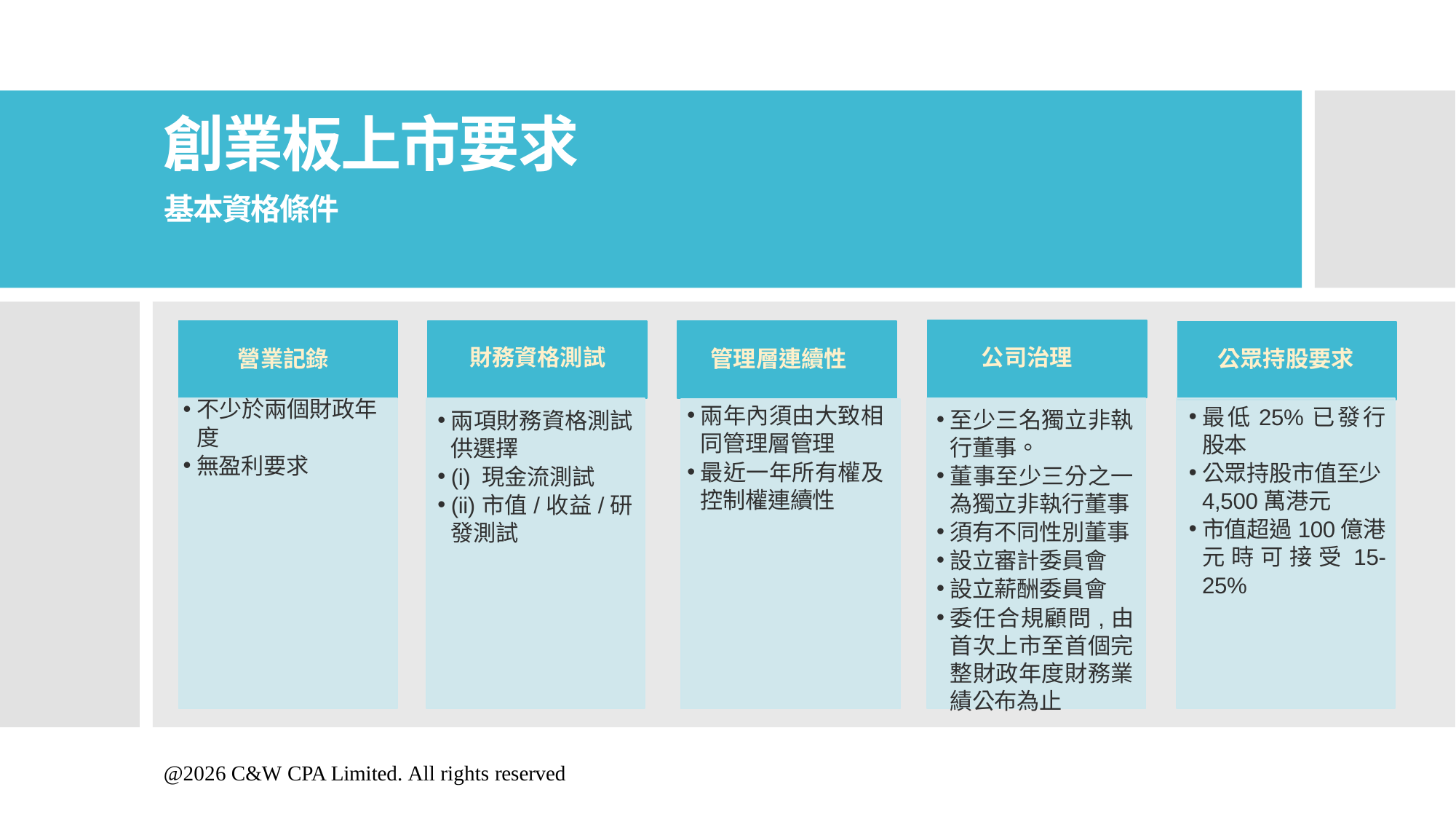

# 創業板上市要求
基本資格條件

財務資格測試
公司治理
營業記錄
管理層連續性
公眾持股要求

不少於兩個財政年度
無盈利要求

兩年內須由大致相同管理層管理
最近一年所有權及控制權連續性
最低25%已發行股本
公眾持股市值至少4,500萬港元
市值超過100億港元時可接受15-25%

兩項財務資格測試供選擇
(i) 現金流測試
(ii)市值/收益/研發測試
至少三名獨立非執行董事。
董事至少三分之一為獨立非執行董事
須有不同性別董事
設立審計委員會
設立薪酬委員會
委任合規顧問,由首次上市至首個完整財政年度財務業績公布為止

@2026 C&W CPA Limited. All rights reserved